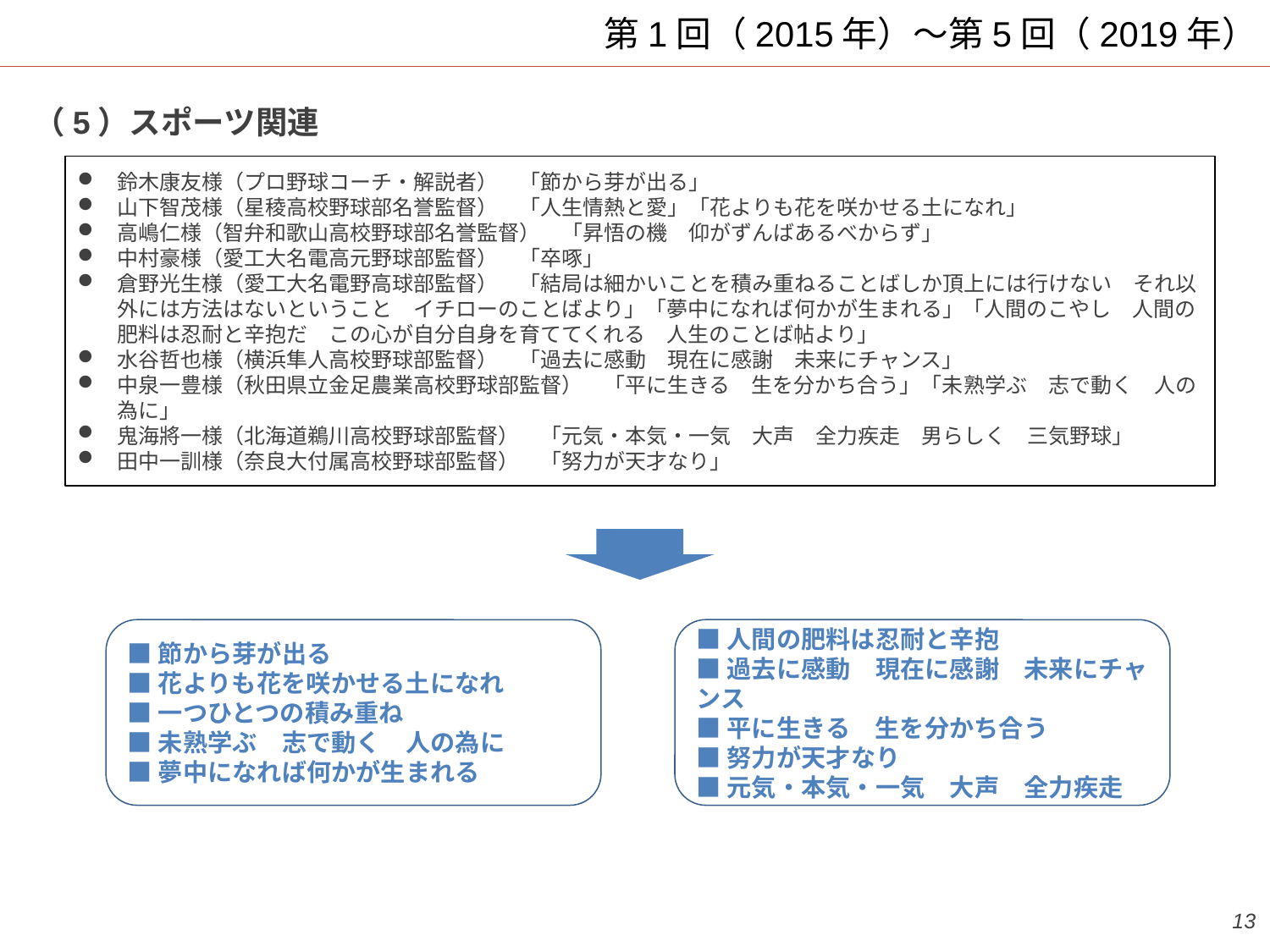

# 第1回（2015年）～第5回（2019年）
（5）スポーツ関連
鈴木康友様（プロ野球コーチ・解説者）　「節から芽が出る」
山下智茂様（星稜高校野球部名誉監督）　「人生情熱と愛」「花よりも花を咲かせる土になれ」
高嶋仁様（智弁和歌山高校野球部名誉監督）　「昇悟の機　仰がずんばあるべからず」
中村豪様（愛工大名電高元野球部監督）　「卒啄」
倉野光生様（愛工大名電野高球部監督）　「結局は細かいことを積み重ねることばしか頂上には行けない　それ以外には方法はないということ　イチローのことばより」「夢中になれば何かが生まれる」「人間のこやし　人間の肥料は忍耐と辛抱だ　この心が自分自身を育ててくれる　人生のことば帖より」
水谷哲也様（横浜隼人高校野球部監督）　「過去に感動　現在に感謝　未来にチャンス」
中泉一豊様（秋田県立金足農業高校野球部監督）　「平に生きる　生を分かち合う」「未熟学ぶ　志で動く　人の為に」
鬼海將一様（北海道鵜川高校野球部監督）　「元気・本気・一気　大声　全力疾走　男らしく　三気野球」
田中一訓様（奈良大付属高校野球部監督）　「努力が天才なり」

■節から芽が出る
■花よりも花を咲かせる土になれ
■一つひとつの積み重ね
■未熟学ぶ　志で動く　人の為に
■夢中になれば何かが生まれる
■人間の肥料は忍耐と辛抱
■過去に感動　現在に感謝　未来にチャンス
■平に生きる　生を分かち合う
■努力が天才なり
■元気・本気・一気　大声　全力疾走